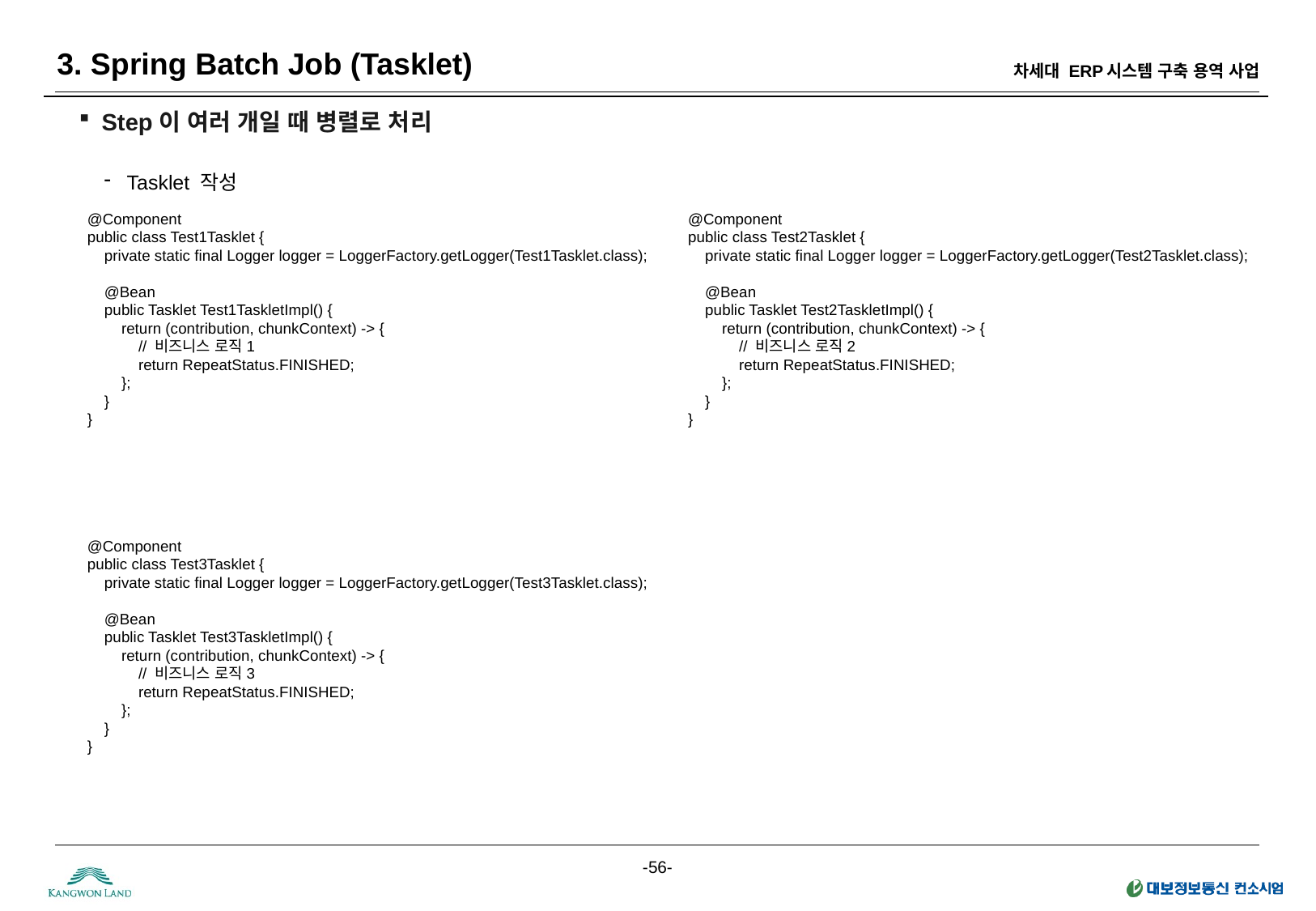

3. Spring Batch Job (Tasklet)
Step이 여러 개일 때 병렬로 처리

Tasklet 작성
@Component
public class Test1Tasklet {
    private static final Logger logger = LoggerFactory.getLogger(Test1Tasklet.class);
    @Bean
    public Tasklet Test1TaskletImpl() {
        return (contribution, chunkContext) -> {
            // 비즈니스 로직1
            return RepeatStatus.FINISHED;
        };
    }
}
@Component
public class Test2Tasklet {
    private static final Logger logger = LoggerFactory.getLogger(Test2Tasklet.class);
    @Bean
    public Tasklet Test2TaskletImpl() {
        return (contribution, chunkContext) -> {
            // 비즈니스 로직2
            return RepeatStatus.FINISHED;
        };
    }
}
@Component
public class Test3Tasklet {
    private static final Logger logger = LoggerFactory.getLogger(Test3Tasklet.class);
    @Bean
    public Tasklet Test3TaskletImpl() {
        return (contribution, chunkContext) -> {
            // 비즈니스 로직3
            return RepeatStatus.FINISHED;
        };
    }
}